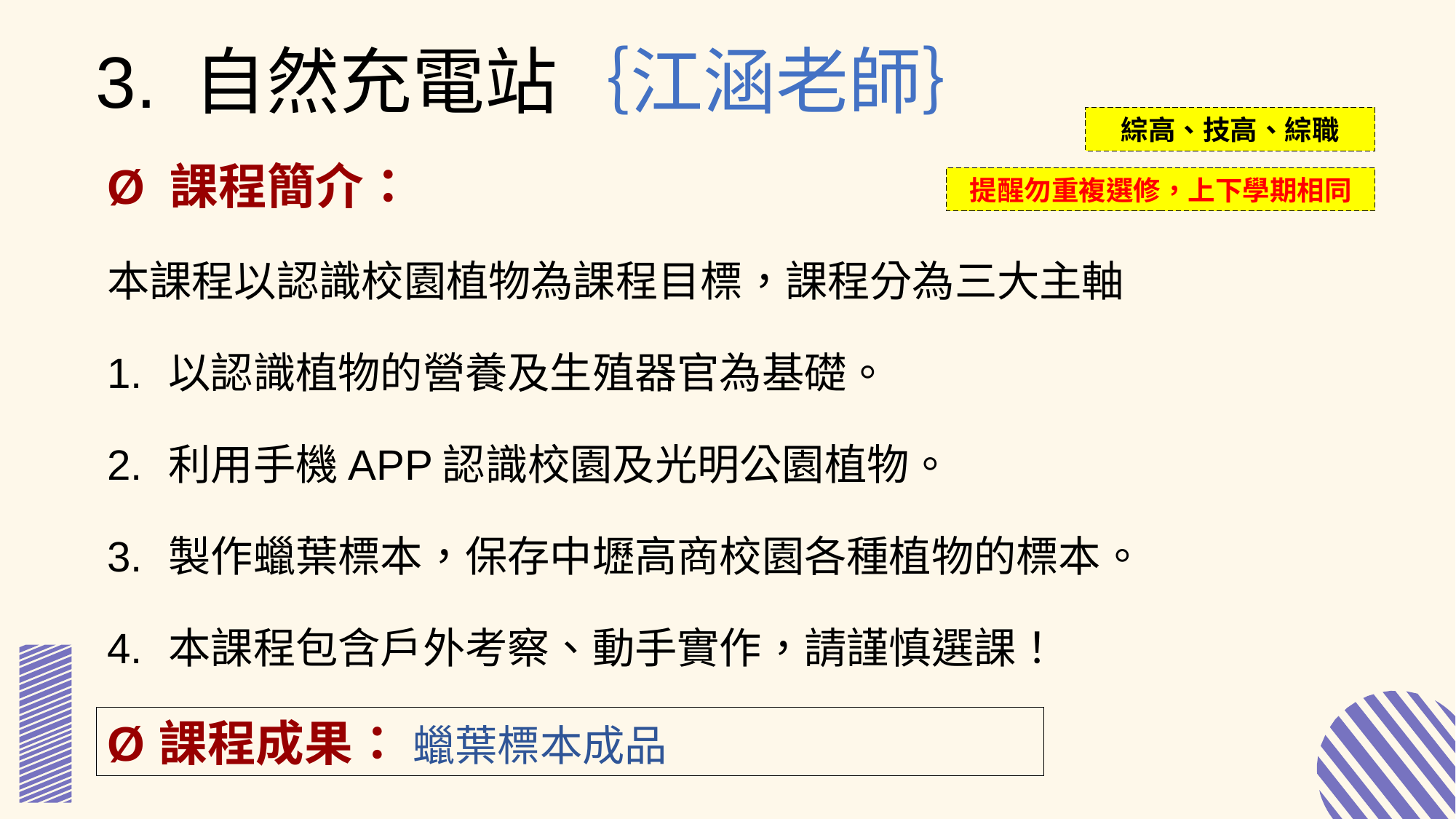

3. 自然充電站｛江涵老師｝
綜高、技高、綜職
Ø 課程簡介：
本課程以認識校園植物為課程目標，課程分為三大主軸
以認識植物的營養及生殖器官為基礎。
利用手機APP認識校園及光明公園植物。
製作蠟葉標本，保存中壢高商校園各種植物的標本。
本課程包含戶外考察、動手實作，請謹慎選課！
提醒勿重複選修，上下學期相同
Ø 課程成果： 蠟葉標本成品